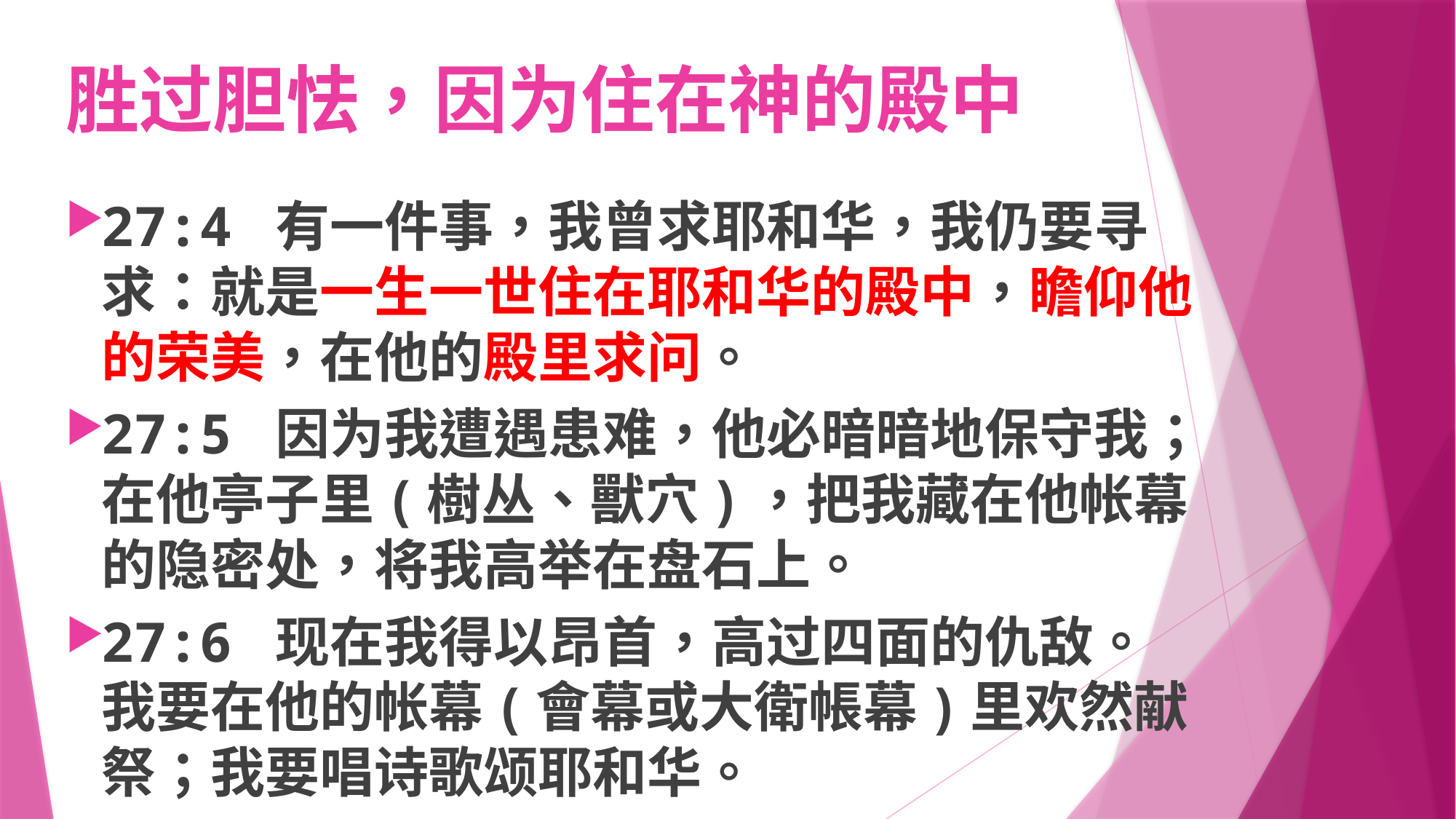

# 胜过胆怯，因为住在神的殿中
27:4 有一件事，我曾求耶和华，我仍要寻求：就是一生一世住在耶和华的殿中，瞻仰他的荣美，在他的殿里求问。
27:5 因为我遭遇患难，他必暗暗地保守我；在他亭子里(樹丛、獸穴)，把我藏在他帐幕的隐密处，将我高举在盘石上。
27:6 现在我得以昂首，高过四面的仇敌。我要在他的帐幕(會幕或大衛帳幕)里欢然献祭；我要唱诗歌颂耶和华。